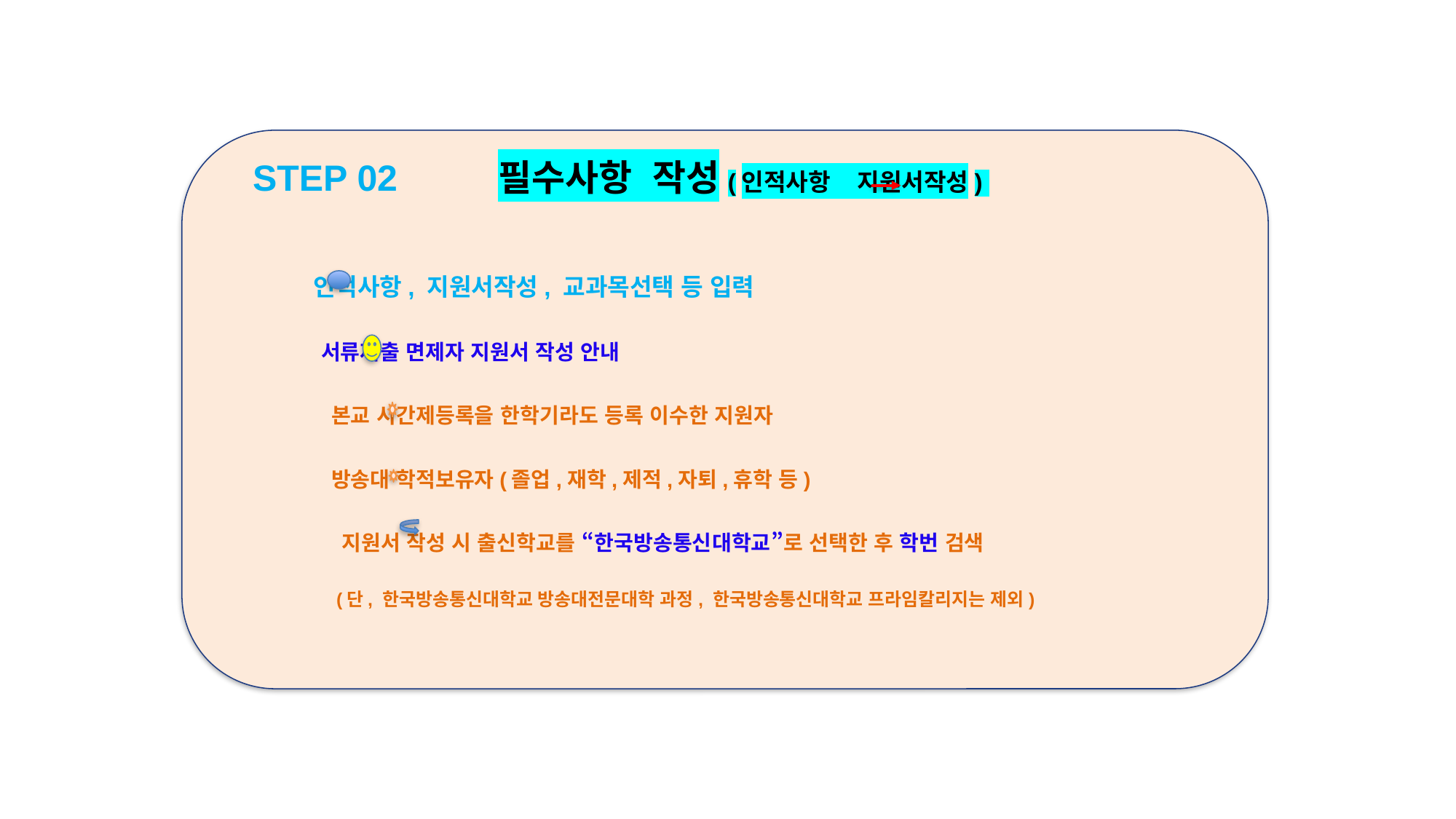

STEP 02         필수사항  작성(인적사항    지원서작성)

             인적사항, 지원서작성, 교과목선택 등 입력
                   서류제출 면제자 지원서 작성 안내
                     본교 시간제등록을 한학기라도 등록 이수한 지원자
                     방송대 학적보유자(졸업,재학,제적,자퇴,휴학 등)
                       지원서 작성 시 출신학교를 “한국방송통신대학교”로 선택한 후 학번 검색
                      (단, 한국방송통신대학교 방송대전문대학 과정, 한국방송통신대학교 프라임칼리지는 제외)